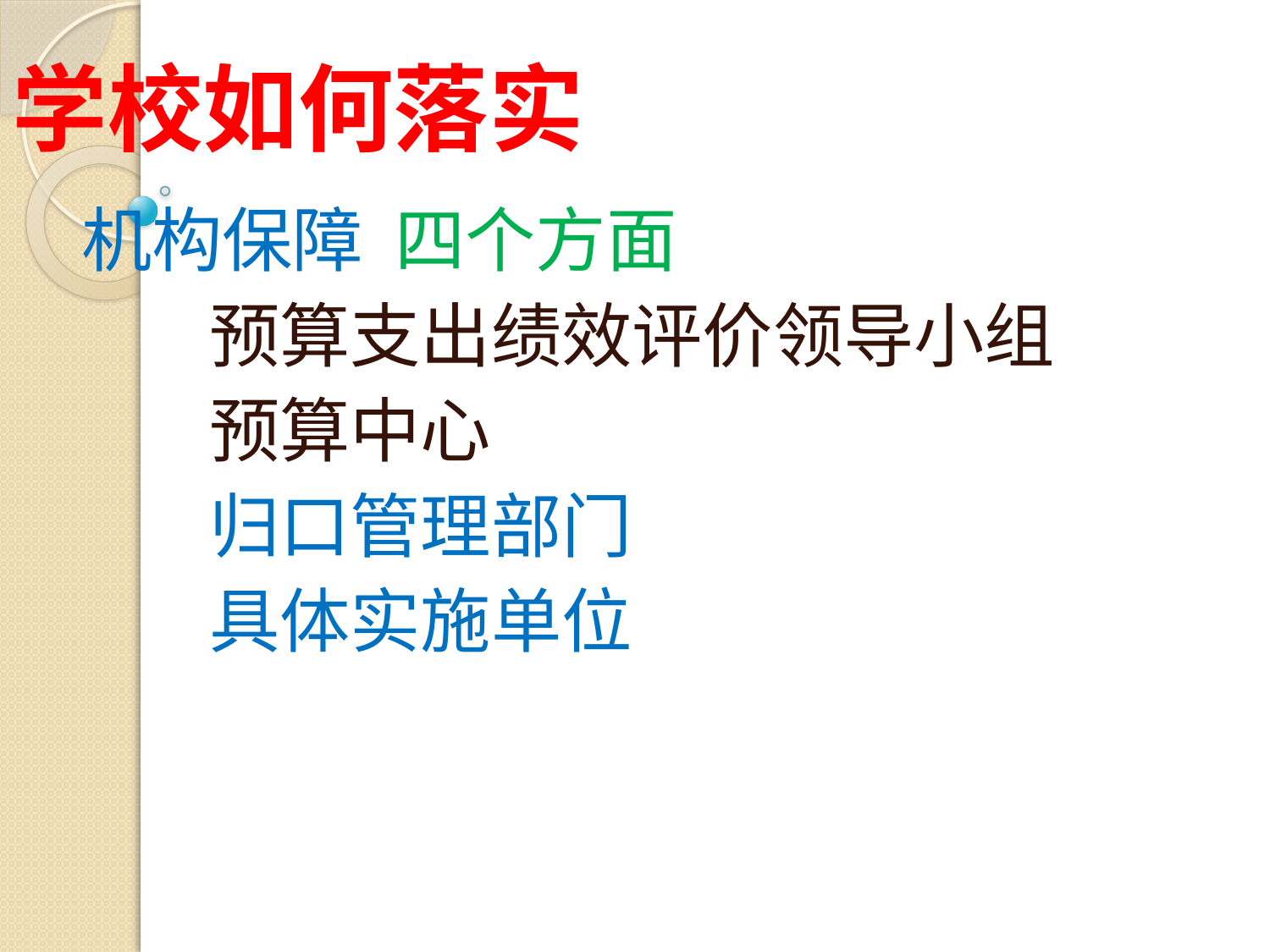

# 学校如何落实
机构保障  四个方面
       预算支出绩效评价领导小组
       预算中心
       归口管理部门
       具体实施单位